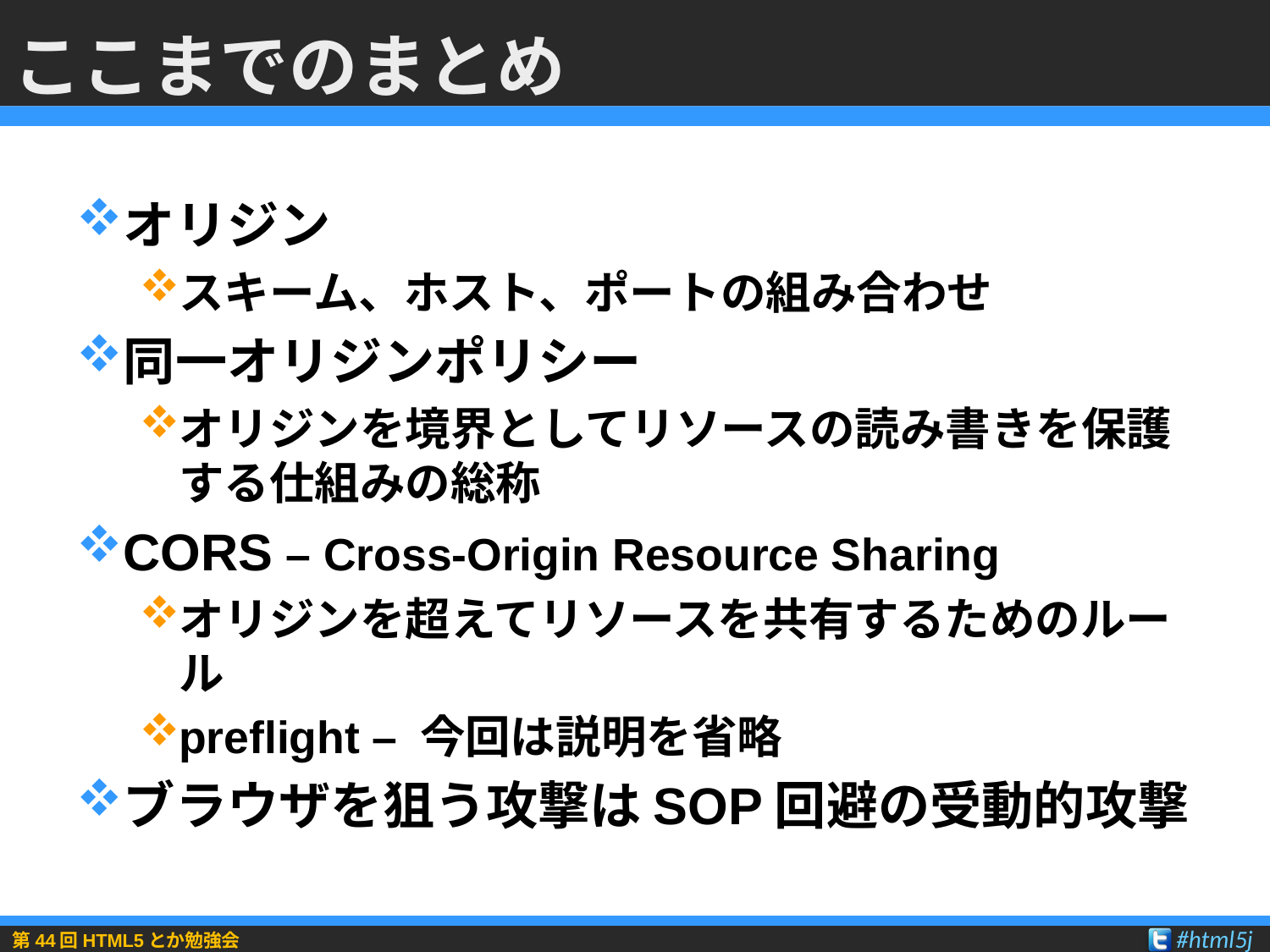

# ここまでのまとめ
オリジン
スキーム、ホスト、ポートの組み合わせ
同一オリジンポリシー
オリジンを境界としてリソースの読み書きを保護する仕組みの総称
CORS – Cross-Origin Resource Sharing
オリジンを超えてリソースを共有するためのルール
preflight – 今回は説明を省略
ブラウザを狙う攻撃はSOP回避の受動的攻撃